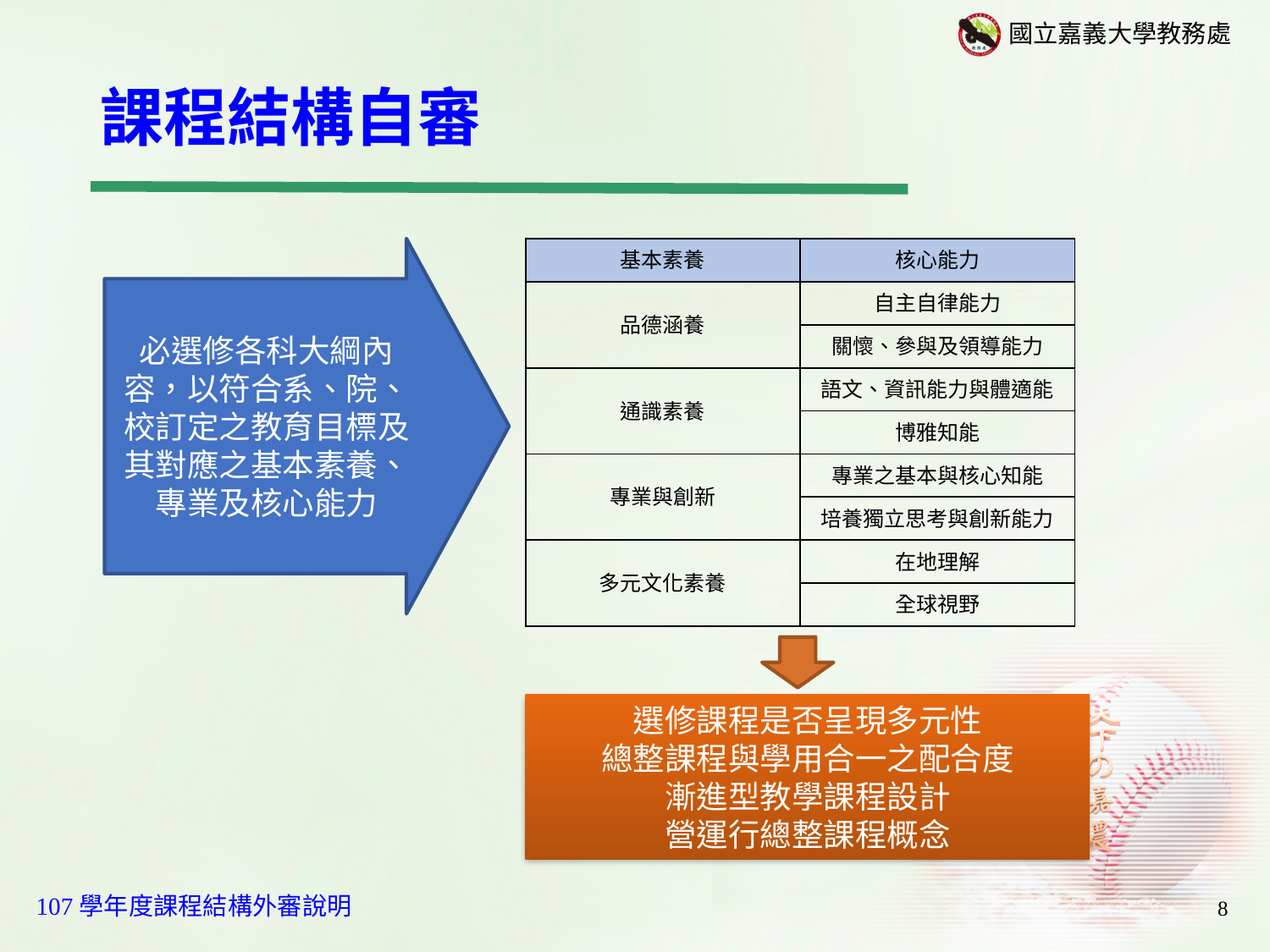

課程結構自審
必選修各科大綱內容，以符合系、院、校訂定之教育目標及其對應之基本素養、專業及核心能力
| 基本素養 | 核心能力 |
| --- | --- |
| 品德涵養 | 自主自律能力 |
|  | 關懷、參與及領導能力 |
| 通識素養 | 語文、資訊能力與體適能 |
|  | 博雅知能 |
| 專業與創新 | 專業之基本與核心知能 |
|  | 培養獨立思考與創新能力 |
| 多元文化素養 | 在地理解 |
|  | 全球視野 |

選修課程是否呈現多元性
總整課程與學用合一之配合度
漸進型教學課程設計
營運行總整課程概念
8